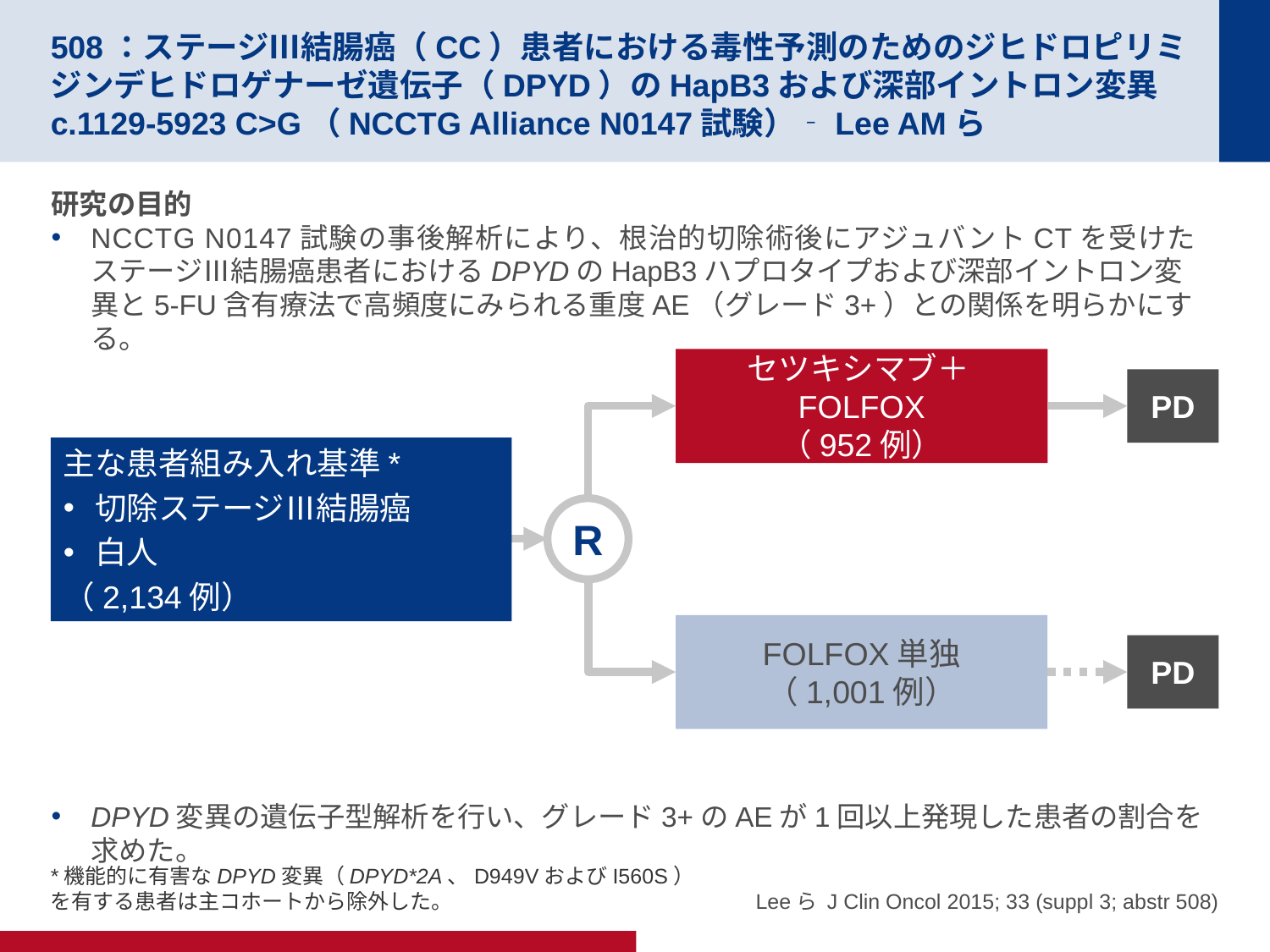

# 508：ステージⅢ結腸癌（CC）患者における毒性予測のためのジヒドロピリミジンデヒドロゲナーゼ遺伝子（DPYD）のHapB3および深部イントロン変異c.1129-5923 C>G（NCCTG Alliance N0147試験）‐Lee AMら
研究の目的
NCCTG N0147試験の事後解析により、根治的切除術後にアジュバントCTを受けたステージⅢ結腸癌患者におけるDPYDのHapB3ハプロタイプおよび深部イントロン変異と5-FU含有療法で高頻度にみられる重度AE（グレード3+）との関係を明らかにする。
DPYD変異の遺伝子型解析を行い、グレード3+のAEが1回以上発現した患者の割合を求めた。
セツキシマブ＋FOLFOX
（952例）
PD
主な患者組み入れ基準*
切除ステージⅢ結腸癌
白人
（2,134例）
R
FOLFOX単独
（1,001例）
PD
*機能的に有害なDPYD変異（DPYD*2A、D949VおよびI560S）を有する患者は主コホートから除外した。
Leeら J Clin Oncol 2015; 33 (suppl 3; abstr 508)